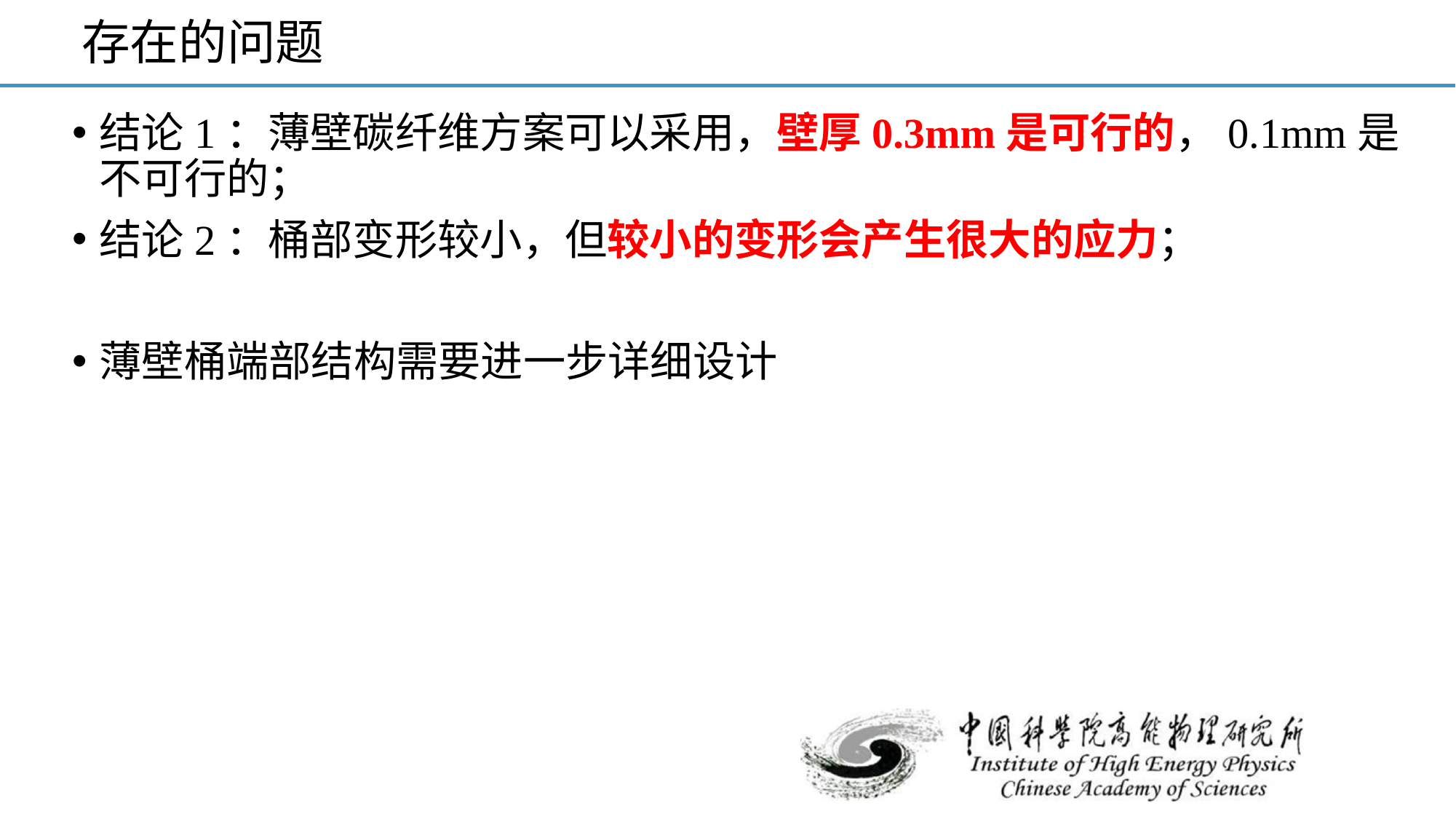

# 存在的问题
结论1：薄壁碳纤维方案可以采用，壁厚0.3mm是可行的，0.1mm是不可行的；
结论2：桶部变形较小，但较小的变形会产生很大的应力；

薄壁桶端部结构需要进一步详细设计